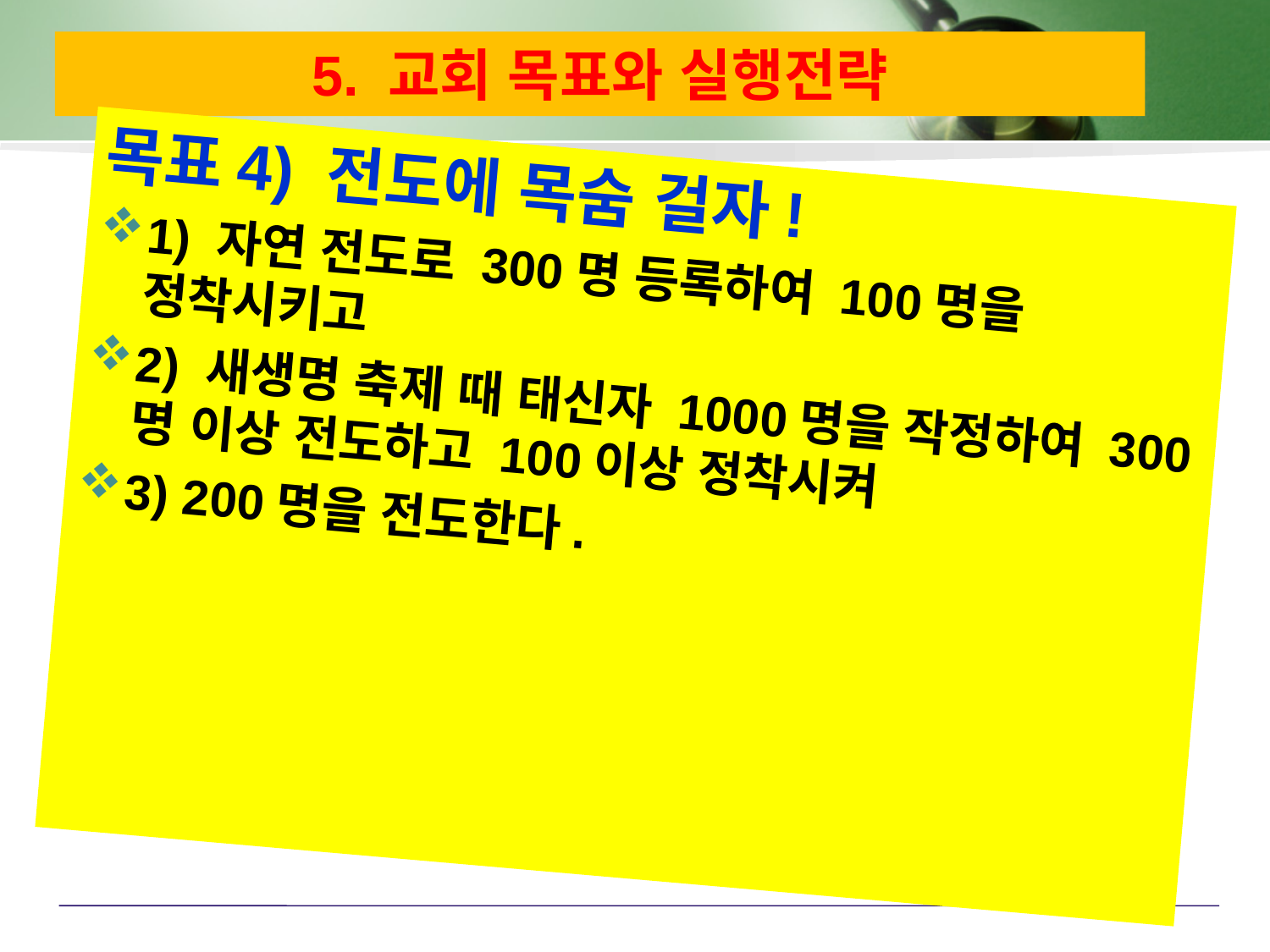

# 5. 교회 목표와 실행전략
목표4) 전도에 목숨 걸자!
1) 자연 전도로 300명 등록하여 100명을 정착시키고
2) 새생명 축제 때 태신자 1000명을 작정하여 300명 이상 전도하고 100이상 정착시켜
3) 200명을 전도한다.